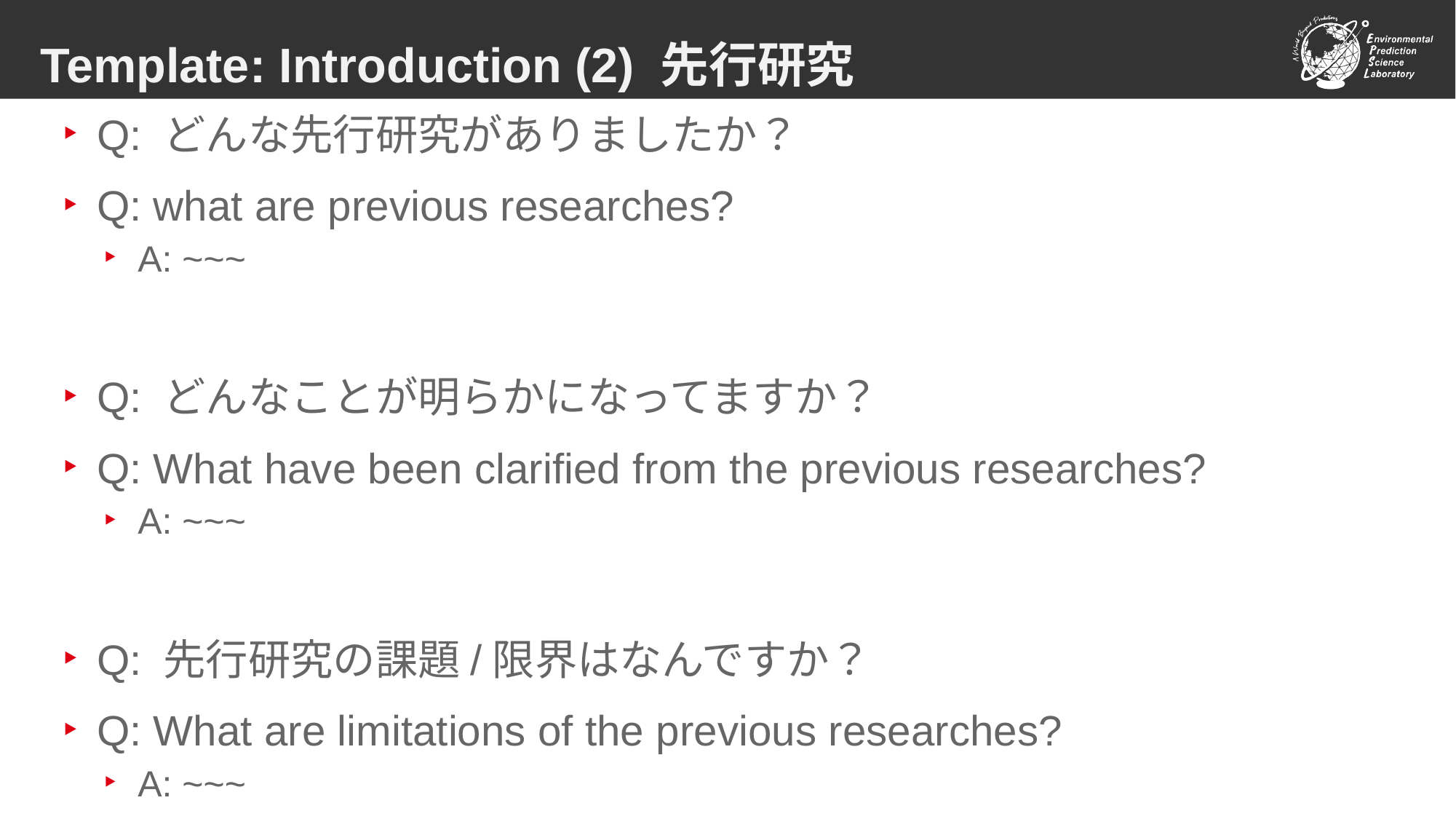

# Template: Introduction (2) 先行研究
Q: どんな先行研究がありましたか？
Q: what are previous researches?
A: ~~~

Q: どんなことが明らかになってますか？
Q: What have been clarified from the previous researches?
A: ~~~

Q: 先行研究の課題/限界はなんですか？
Q: What are limitations of the previous researches?
A: ~~~